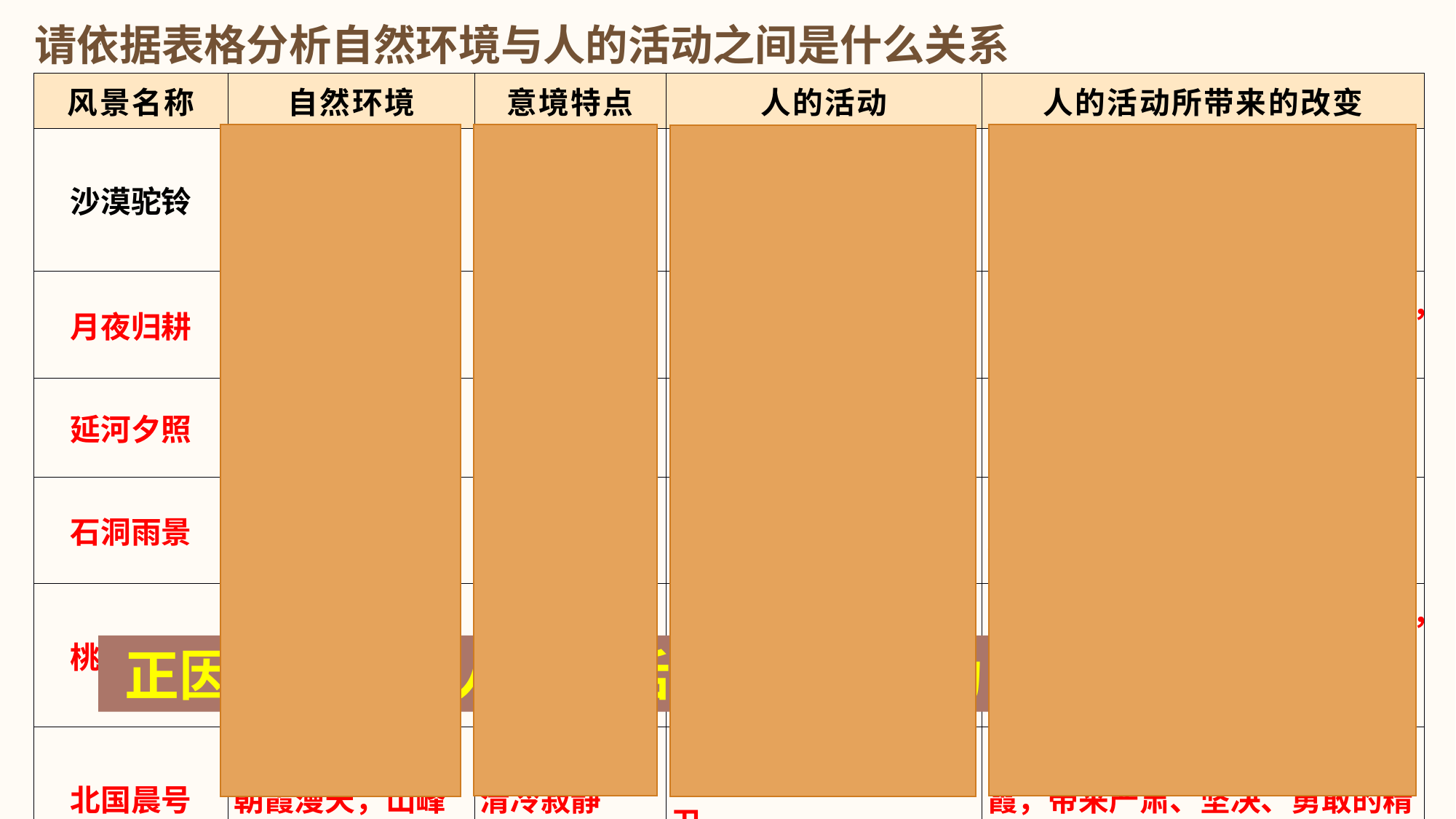

请依据表格分析自然环境与人的活动之间是什么关系
| 风景名称 | 自然环境 | 意境特点 | 人的活动 | 人的活动所带来的改变 |
| --- | --- | --- | --- | --- |
| 沙漠驼铃 | 茫茫沙漠 | 平板、单调、苍茫、寂静 | 驼队行进，黑点成线，驼铃叮当，猩红旗帜飘扬 | 单调中涌现动态韵律，意境转为庄严妩媚 |
| 月夜归耕 | 黄土高原，明月夜，谷子丛密 | 朴素、空旷、荒凉、静穆 | 农民牵牛晚归，粗朴短歌从山顶飘落 | 歌声打破寂静，剪影与自然融合，展现田园牧歌式的劳动诗意 |
| 延河夕照 | 河水汤汤急流，满天彩霞 | 古朴、静穆 | 一队人欢歌笑语，生产归来 | 青年活力与自然辉映，带来了更强烈的生命力 |
| 石洞雨景 | 荒山怪石、雨天泥泞，原始石洞 | 沉闷压抑、贫瘠荒芜 | 青年男女避雨读书，专注学习 | 贫瘠环境因精神追求而升华的，知识追求点亮荒芜 |
| 桃林茶社 | 二三十棵桃树、半爿石磨、断碑残石，庄稼杂生 | 简朴平凡 | 同伴相聚、围坐读书、集体争论哲学、安静休憩 | 宁静雅致中充满生机与理想主义，思想碰撞激活平凡（甚至贫乏）景致 |
| 北国晨号 | 五月初夏黎明，朝霞漫天，山峰肃立 | 清冷寂静 | 哨兵吹号，战士持枪守卫 | 号声打破寂静，战士英姿融入朝霞，带来严肃、坚决、勇敢的精神力量 |

背
景
主景
正因为有了“人’的活动,才能成为“风景”